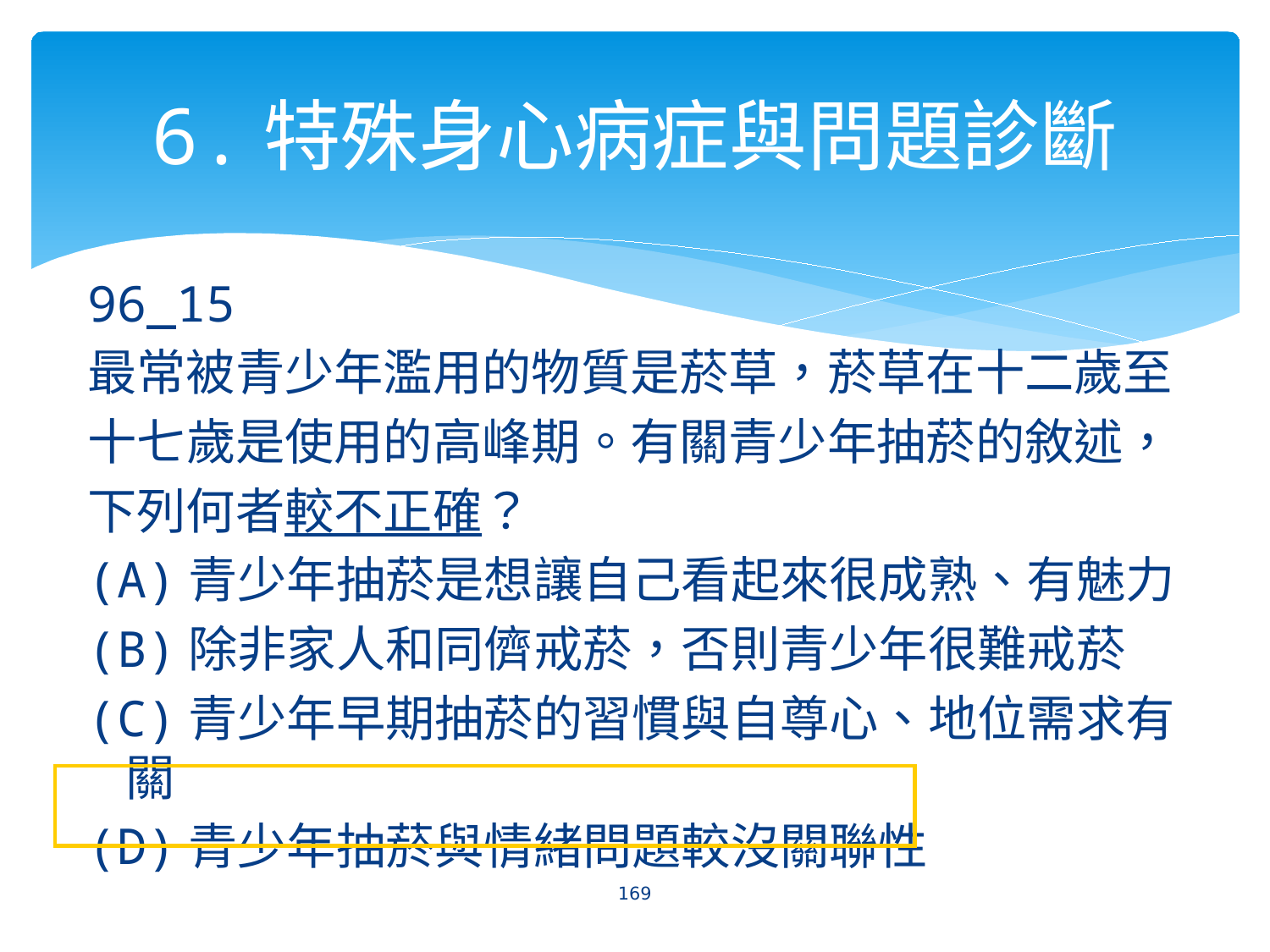

# 6.特殊身心病症與問題診斷
96_15
最常被青少年濫用的物質是菸草，菸草在十二歲至
十七歲是使用的高峰期。有關青少年抽菸的敘述，
下列何者較不正確？
(A)青少年抽菸是想讓自己看起來很成熟、有魅力
(B)除非家人和同儕戒菸，否則青少年很難戒菸
(C)青少年早期抽菸的習慣與自尊心、地位需求有關
(D)青少年抽菸與情緒問題較沒關聯性

169